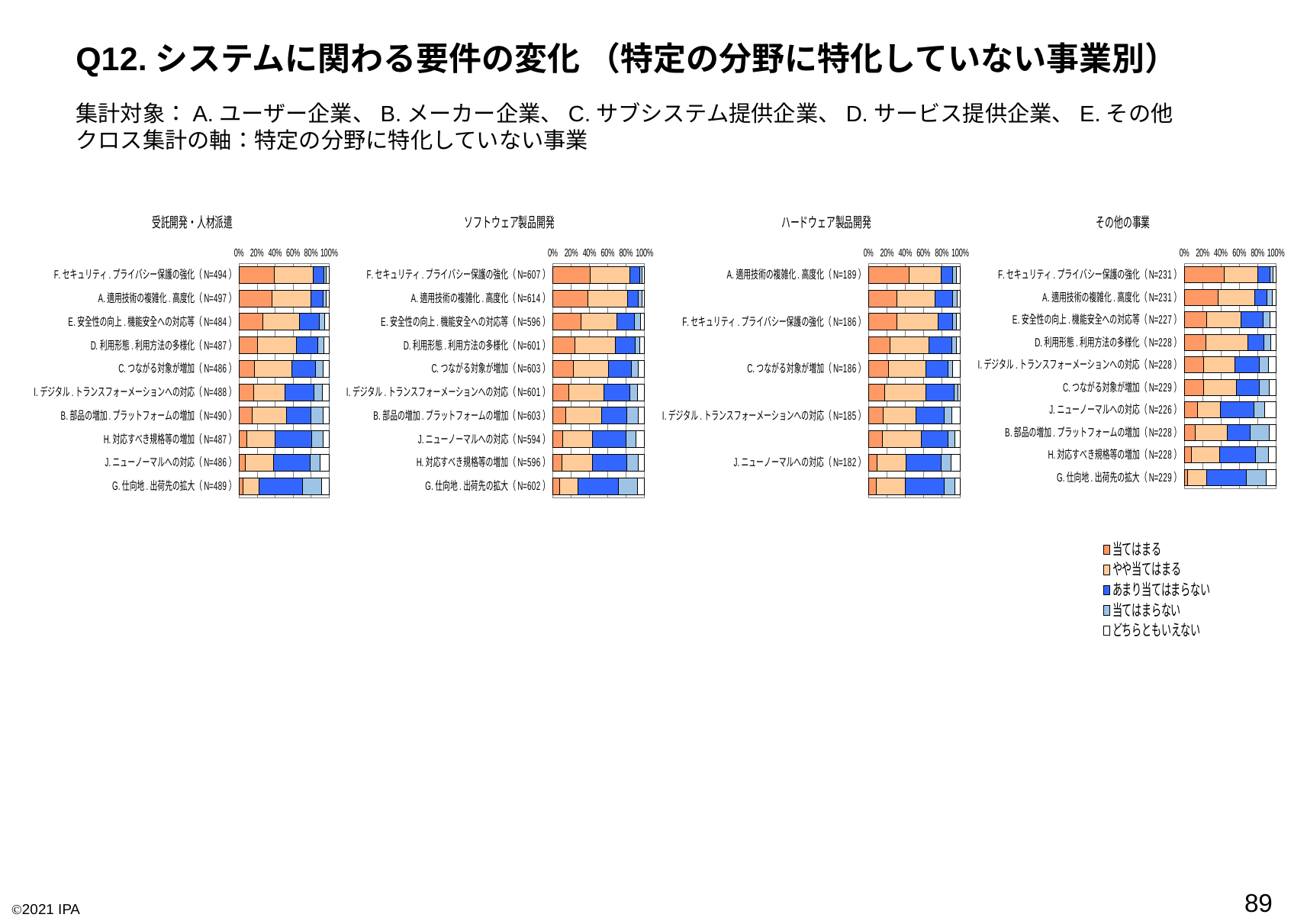

Q12.システムに関わる要件の変化 （特定の分野に特化していない事業別）
集計対象：A.ユーザー企業、B.メーカー企業、C.サブシステム提供企業、D.サービス提供企業、E.その他
クロス集計の軸：特定の分野に特化していない事業

### Chart:

| Category | 当てはまる | やや当てはまる | あまり当てはまらない | 当てはまらない | どちらともいえない |
|---|---|---|---|---|---|
| F.セキュリティ.プライバシー保護の強化（N=494） | 0.39068825910931176 | 0.4331983805668016 | 0.11740890688259109 | 0.02631578947368421 | 0.032388663967611336 |
| A.適用技術の複雑化.高度化（N=497） | 0.3641851106639839 | 0.4346076458752515 | 0.13883299798792756 | 0.028169014084507043 | 0.03420523138832998 |
| E.安全性の向上.機能安全への対応等（N=484） | 0.26859504132231404 | 0.40289256198347106 | 0.22520661157024793 | 0.05785123966942149 | 0.045454545454545456 |
| D.利用形態.利用方法の多様化（N=487） | 0.2053388090349076 | 0.43121149897330596 | 0.2402464065708419 | 0.06981519507186858 | 0.053388090349075976 |
| C.つながる対象が増加（N=486） | 0.17078189300411523 | 0.41975308641975306 | 0.2613168724279835 | 0.0823045267489712 | 0.06584362139917696 |
| I.デジタル.トランスフォーメーションへの対応（N=488） | 0.16188524590163936 | 0.3483606557377049 | 0.319672131147541 | 0.0942622950819672 | 0.07581967213114754 |
| B.部品の増加.プラットフォームの増加（N=490） | 0.1469387755102041 | 0.3836734693877551 | 0.2714285714285714 | 0.13673469387755102 | 0.061224489795918366 |
| H.対応すべき規格等の増加（N=487） | 0.09034907597535935 | 0.31006160164271046 | 0.4086242299794661 | 0.12320328542094455 | 0.06776180698151951 |
| J.ニューノーマルへの対応（N=486） | 0.0720164609053498 | 0.3148148148148148 | 0.40329218106995884 | 0.10699588477366255 | 0.102880658436214 |
| G.仕向地.出荷先の拡大（N=489） | 0.049079754601226995 | 0.17791411042944785 | 0.4785276073619632 | 0.21063394683026584 | 0.08384458077709611 |

### Chart:

| Category | 当てはまる | やや当てはまる | あまり当てはまらない | 当てはまらない | どちらともいえない |
|---|---|---|---|---|---|
| F.セキュリティ.プライバシー保護の強化（N=607） | 0.40691927512355847 | 0.4382207578253707 | 0.10049423393739704 | 0.029654036243822075 | 0.02471169686985173 |
| A.適用技術の複雑化.高度化（N=614） | 0.38273615635179153 | 0.43159609120521175 | 0.11889250814332247 | 0.03908794788273615 | 0.02768729641693811 |
| E.安全性の向上.機能安全への対応等（N=596） | 0.3070469798657718 | 0.3926174496644295 | 0.1929530201342282 | 0.06543624161073826 | 0.04194630872483222 |
| D.利用形態.利用方法の多様化（N=601） | 0.24459234608985025 | 0.43760399334442596 | 0.21630615640599002 | 0.05490848585690516 | 0.04658901830282862 |
| C.つながる対象が増加（N=603） | 0.2222222222222222 | 0.38308457711442784 | 0.25207296849087896 | 0.07296849087893864 | 0.06965174129353234 |
| I.デジタル.トランスフォーメーションへの対応（N=601） | 0.1713810316139767 | 0.3860232945091514 | 0.28618968386023297 | 0.08485856905158069 | 0.07154742096505824 |
| B.部品の増加.プラットフォームの増加（N=603） | 0.14096185737976782 | 0.38971807628524047 | 0.2802653399668325 | 0.12437810945273632 | 0.06467661691542288 |
| J.ニューノーマルへの対応（N=594） | 0.10437710437710437 | 0.3265993265993266 | 0.3720538720538721 | 0.10101010101010101 | 0.09595959595959595 |
| H.対応すべき規格等の増加（N=596） | 0.09563758389261745 | 0.34060402684563756 | 0.37080536912751677 | 0.12919463087248323 | 0.06375838926174497 |
| G.仕向地.出荷先の拡大（N=602） | 0.07142857142857142 | 0.19933554817275748 | 0.4418604651162791 | 0.21262458471760798 | 0.07475083056478406 |

### Chart:

| Category | 当てはまる | やや当てはまる | あまり当てはまらない | 当てはまらない | どちらともいえない |
|---|---|---|---|---|---|
| A.適用技術の複雑化.高度化（N=189） | 0.43915343915343913 | 0.3544973544973545 | 0.12169312169312169 | 0.047619047619047616 | 0.037037037037037035 |
| E.安全性の向上.機能安全への対応等（N=185） | 0.3081081081081081 | 0.41621621621621624 | 0.1891891891891892 | 0.05405405405405406 | 0.032432432432432434 |
| F.セキュリティ.プライバシー保護の強化（N=186） | 0.3064516129032258 | 0.45161290322580644 | 0.16129032258064516 | 0.043010752688172046 | 0.03763440860215054 |
| D.利用形態.利用方法の多様化（N=186） | 0.23118279569892472 | 0.43010752688172044 | 0.24731182795698925 | 0.053763440860215055 | 0.03763440860215054 |
| C.つながる対象が増加（N=186） | 0.22043010752688172 | 0.40860215053763443 | 0.23655913978494625 | 0.053763440860215055 | 0.08064516129032258 |
| H.対応すべき規格等の増加（N=186） | 0.1774193548387097 | 0.45161290322580644 | 0.3064516129032258 | 0.043010752688172046 | 0.021505376344086023 |
| I.デジタル.トランスフォーメーションへの対応（N=185） | 0.15675675675675677 | 0.3567567567567568 | 0.31351351351351353 | 0.08108108108108109 | 0.0918918918918919 |
| B.部品の増加.プラットフォームの増加（N=187） | 0.1497326203208556 | 0.42245989304812837 | 0.29411764705882354 | 0.08021390374331551 | 0.053475935828877004 |
| J.ニューノーマルへの対応（N=182） | 0.09340659340659341 | 0.3131868131868132 | 0.3901098901098901 | 0.1043956043956044 | 0.0989010989010989 |
| G.仕向地.出荷先の拡大（N=186） | 0.08602150537634409 | 0.3172043010752688 | 0.41935483870967744 | 0.12365591397849462 | 0.053763440860215055 |

### Chart:

| Category | 当てはまる | やや当てはまる | あまり当てはまらない | 当てはまらない | どちらともいえない |
|---|---|---|---|---|---|
| F.セキュリティ.プライバシー保護の強化（N=231） | 0.4329004329004329 | 0.3722943722943723 | 0.12987012987012986 | 0.030303030303030304 | 0.03463203463203463 |
| A.適用技術の複雑化.高度化（N=231） | 0.36796536796536794 | 0.39826839826839827 | 0.13852813852813853 | 0.05627705627705628 | 0.03896103896103896 |
| E.安全性の向上.機能安全への対応等（N=227） | 0.24669603524229075 | 0.3744493392070485 | 0.2422907488986784 | 0.07488986784140969 | 0.06167400881057269 |
| D.利用形態.利用方法の多様化（N=228） | 0.23684210526315788 | 0.45614035087719296 | 0.17982456140350878 | 0.07017543859649122 | 0.05701754385964912 |
| I.デジタル.トランスフォーメーションへの対応（N=228） | 0.21052631578947367 | 0.34210526315789475 | 0.2631578947368421 | 0.10087719298245613 | 0.08333333333333333 |
| C.つながる対象が増加（N=229） | 0.2096069868995633 | 0.3624454148471616 | 0.24890829694323144 | 0.10480349344978165 | 0.07423580786026202 |
| J.ニューノーマルへの対応（N=226） | 0.1415929203539823 | 0.25663716814159293 | 0.36283185840707965 | 0.11946902654867257 | 0.11946902654867257 |
| B.部品の増加.プラットフォームの増加（N=228） | 0.11842105263157894 | 0.35526315789473684 | 0.25 | 0.20614035087719298 | 0.07017543859649122 |
| H.対応すべき規格等の増加（N=228） | 0.07456140350877193 | 0.31140350877192985 | 0.39473684210526316 | 0.14035087719298245 | 0.07894736842105263 |
| G.仕向地.出荷先の拡大（N=229） | 0.039301310043668124 | 0.2096069868995633 | 0.43231441048034935 | 0.21397379912663755 | 0.10480349344978165 |